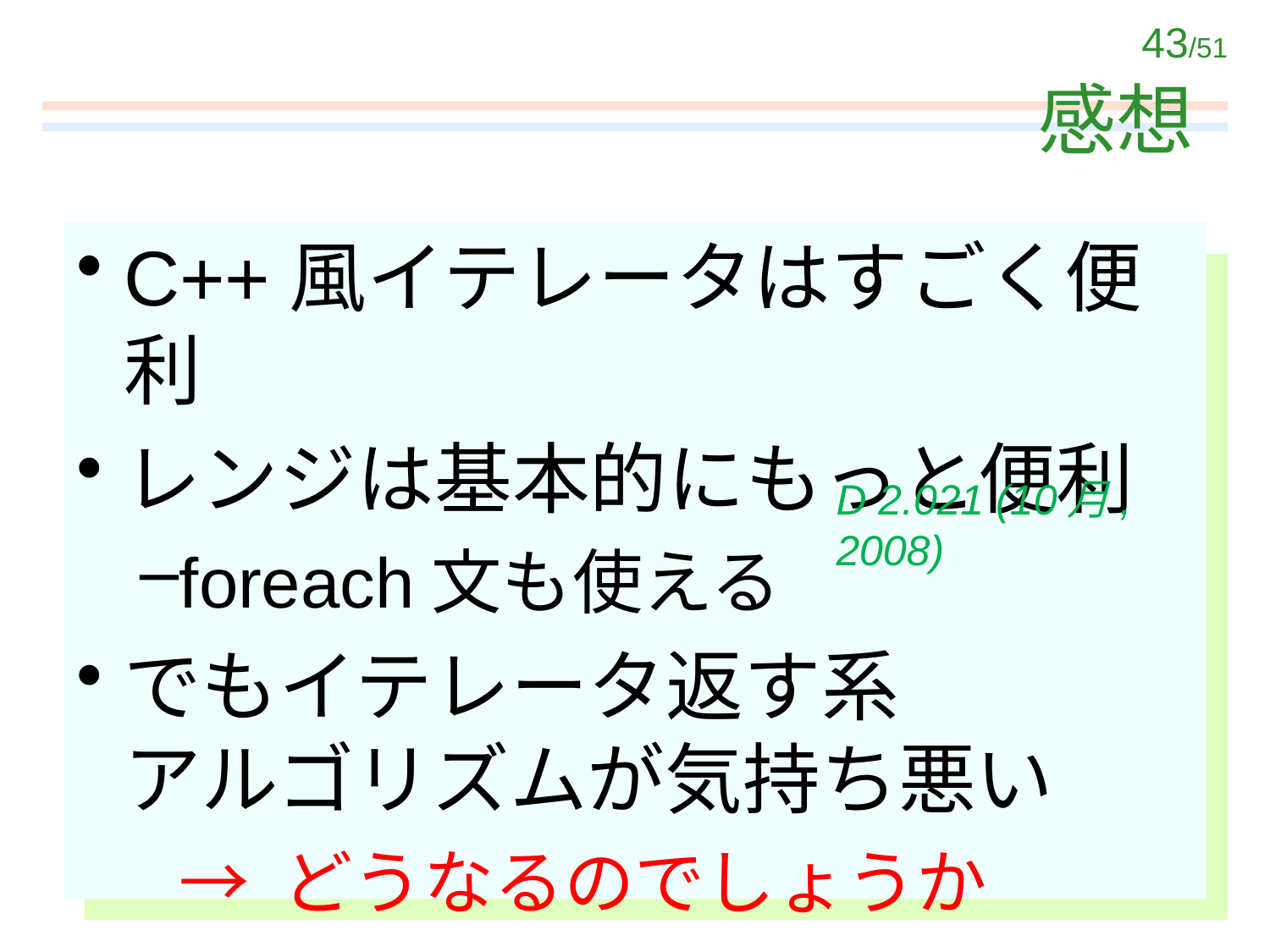

# 感想
C++風イテレータはすごく便利
レンジは基本的にもっと便利
foreach文も使える
でもイテレータ返す系
アルゴリズムが気持ち悪い
	→ どうなるのでしょうか
D 2.021 (10月, 2008)